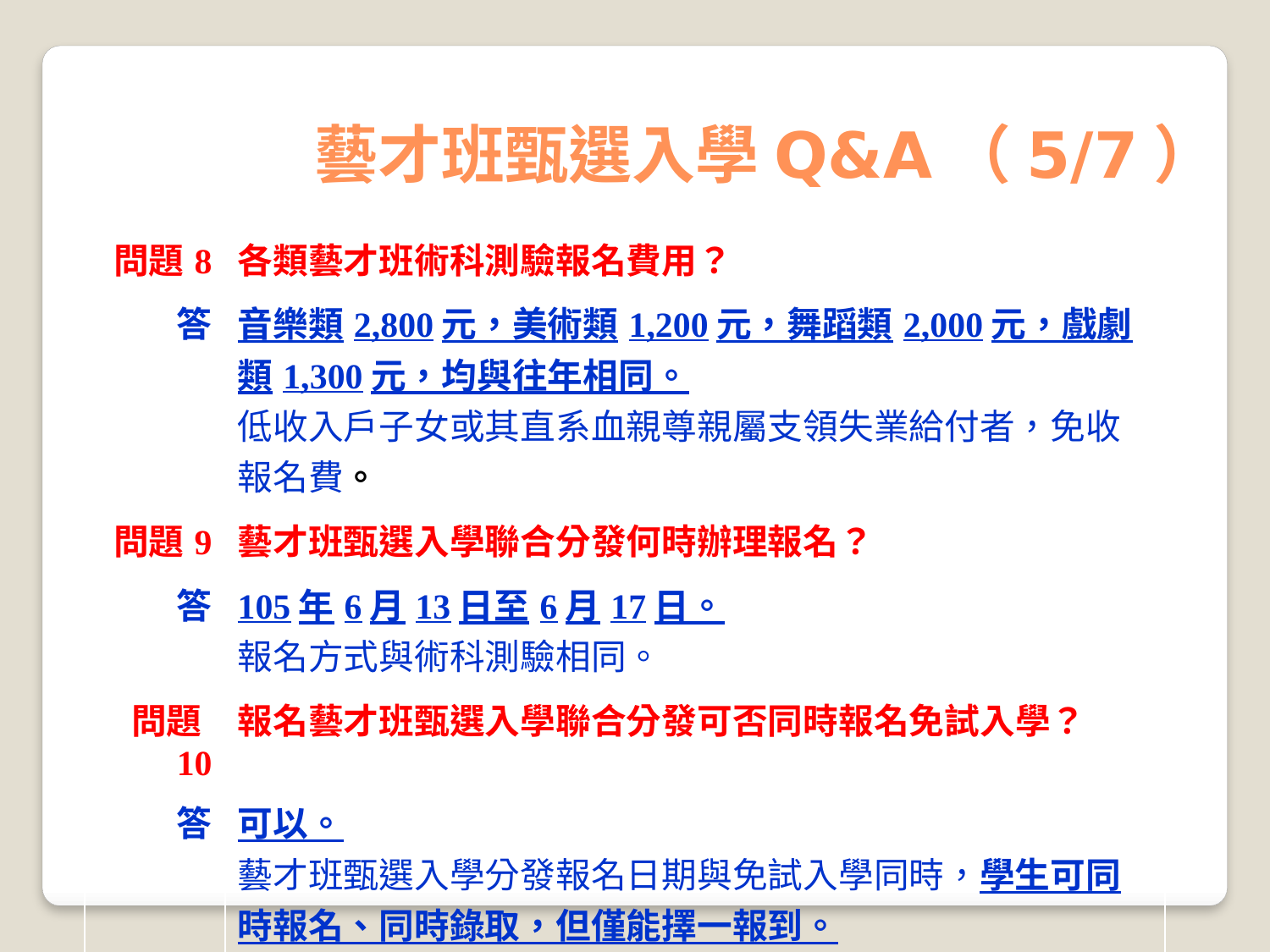

藝才班甄選入學Q&A（5/7）
| 問題8 | 各類藝才班術科測驗報名費用？ |
| --- | --- |
| 答 | 音樂類2,800元，美術類1,200元，舞蹈類2,000元，戲劇類1,300元，均與往年相同。 低收入戶子女或其直系血親尊親屬支領失業給付者，免收報名費。 |
| 問題9 | 藝才班甄選入學聯合分發何時辦理報名？ |
| 答 | 105年6月13日至6月17日。 報名方式與術科測驗相同。 |
| 問題10 | 報名藝才班甄選入學聯合分發可否同時報名免試入學？ |
| 答 | 可以。 藝才班甄選入學分發報名日期與免試入學同時，學生可同時報名、同時錄取，但僅能擇一報到。 |